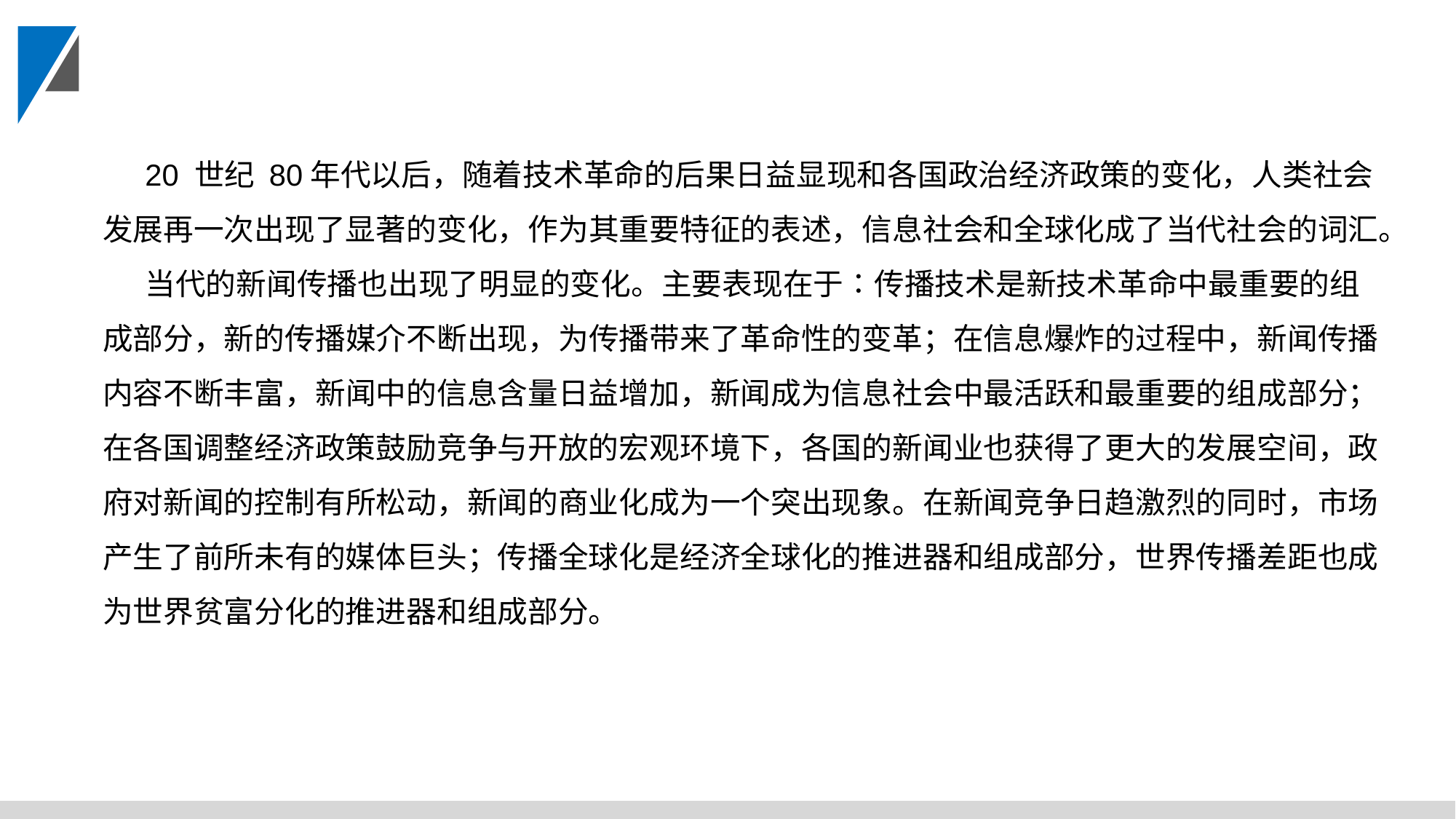

20 世纪 80年代以后，随着技术革命的后果日益显现和各国政治经济政策的变化，人类社会发展再一次出现了显著的变化，作为其重要特征的表述，信息社会和全球化成了当代社会的词汇。
当代的新闻传播也出现了明显的变化。主要表现在于∶传播技术是新技术革命中最重要的组成部分，新的传播媒介不断出现，为传播带来了革命性的变革；在信息爆炸的过程中，新闻传播内容不断丰富，新闻中的信息含量日益增加，新闻成为信息社会中最活跃和最重要的组成部分；在各国调整经济政策鼓励竞争与开放的宏观环境下，各国的新闻业也获得了更大的发展空间，政府对新闻的控制有所松动，新闻的商业化成为一个突出现象。在新闻竞争日趋激烈的同时，市场产生了前所未有的媒体巨头；传播全球化是经济全球化的推进器和组成部分，世界传播差距也成为世界贫富分化的推进器和组成部分。